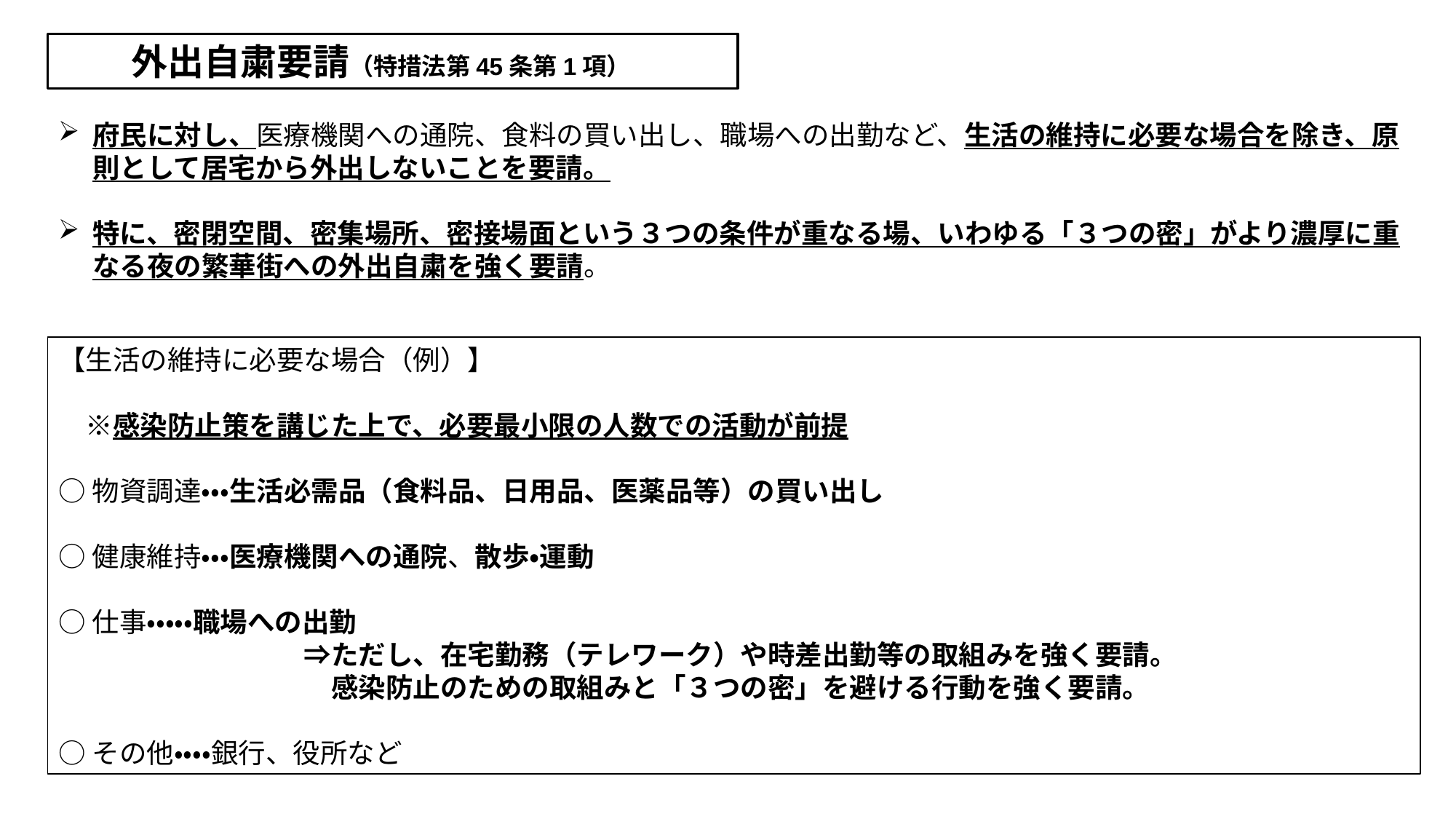

外出自粛要請（特措法第45条第1項）
府民に対し、医療機関への通院、食料の買い出し、職場への出勤など、生活の維持に必要な場合を除き、原則として居宅から外出しないことを要請。

特に、密閉空間、密集場所、密接場面という３つの条件が重なる場、いわゆる「３つの密」がより濃厚に重なる夜の繁華街への外出自粛を強く要請。
【生活の維持に必要な場合（例）】

　※感染防止策を講じた上で、必要最小限の人数での活動が前提

○物資調達・・・生活必需品（食料品、日用品、医薬品等）の買い出し

○健康維持・・・医療機関への通院、散歩・運動

○仕事・・・・・職場への出勤
　　　　　　　　　⇒ただし、在宅勤務（テレワーク）や時差出勤等の取組みを強く要請。
　　　　　　　　　　感染防止のための取組みと「３つの密」を避ける行動を強く要請。

○その他・・・・銀行、役所など